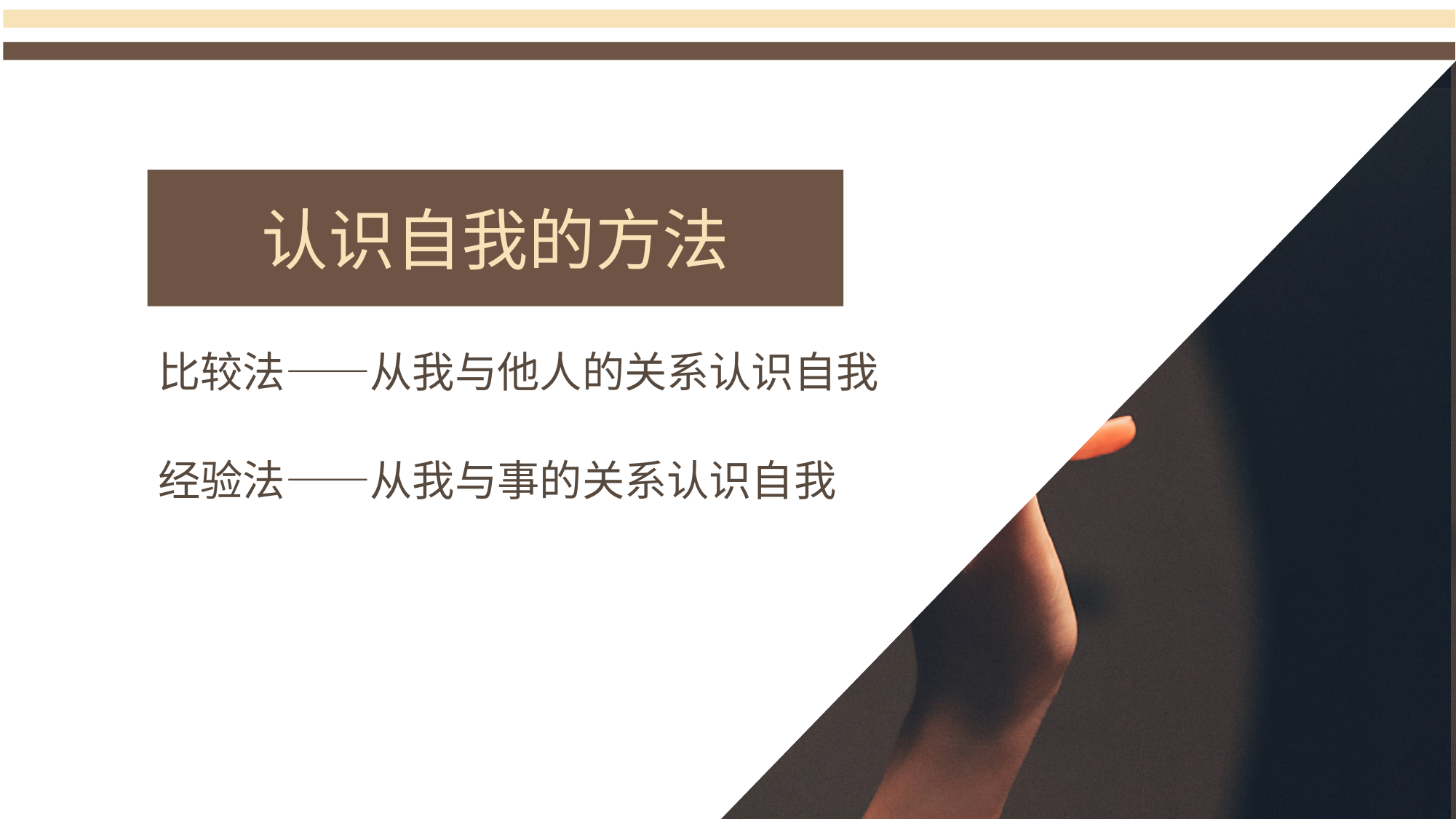

认识自我的方法
比较法——从我与他人的关系认识自我

经验法——从我与事的关系认识自我